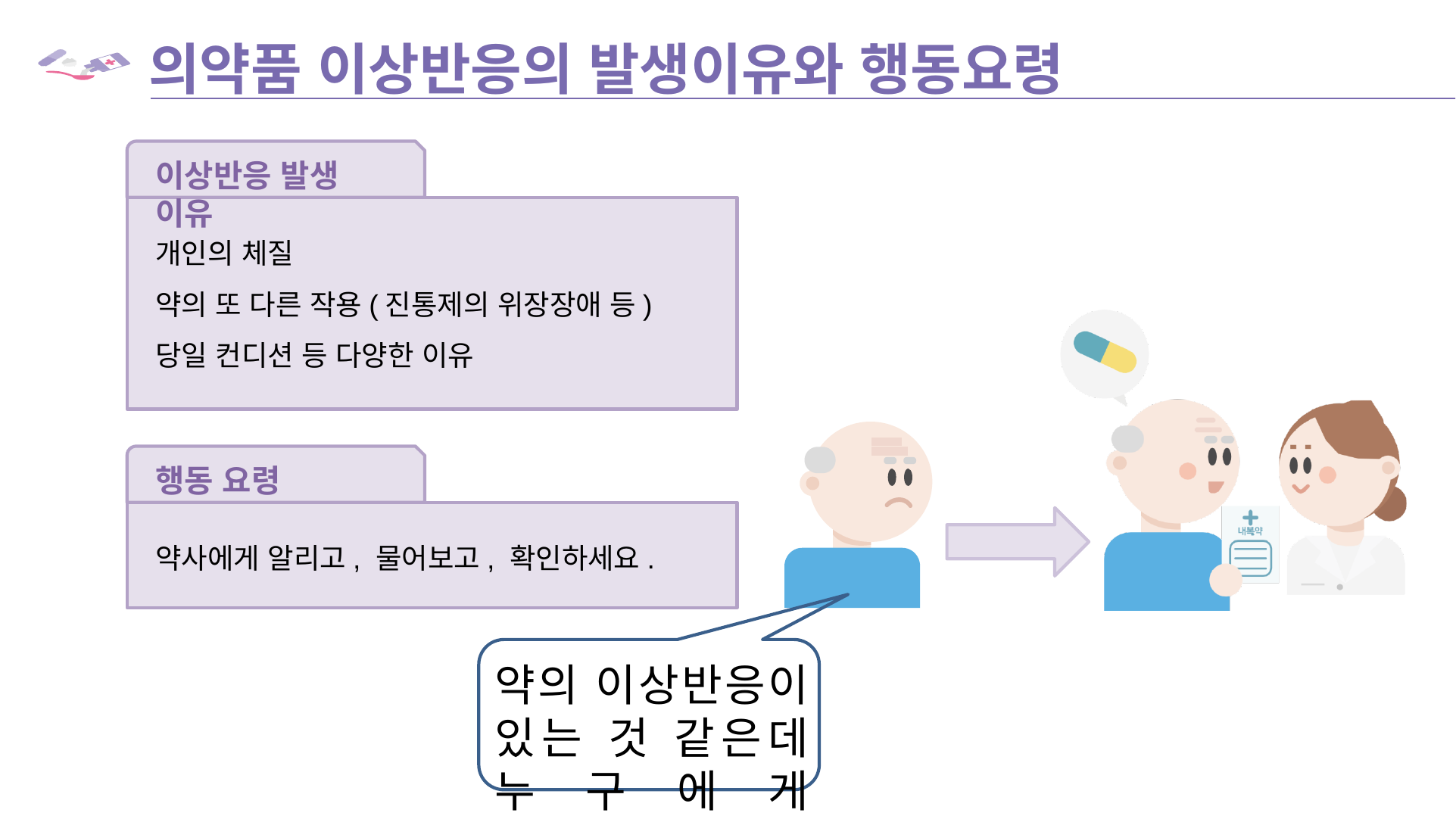

# 의약품 이상반응의 발생이유와 행동요령

이상반응 발생 이유

개인의 체질
약의 또 다른 작용(진통제의 위장장애 등)
당일 컨디션 등 다양한 이유

행동 요령

약사에게 알리고, 물어보고, 확인하세요.

약의 이상반응이 있는 것 같은데 누구에게 물어보지?